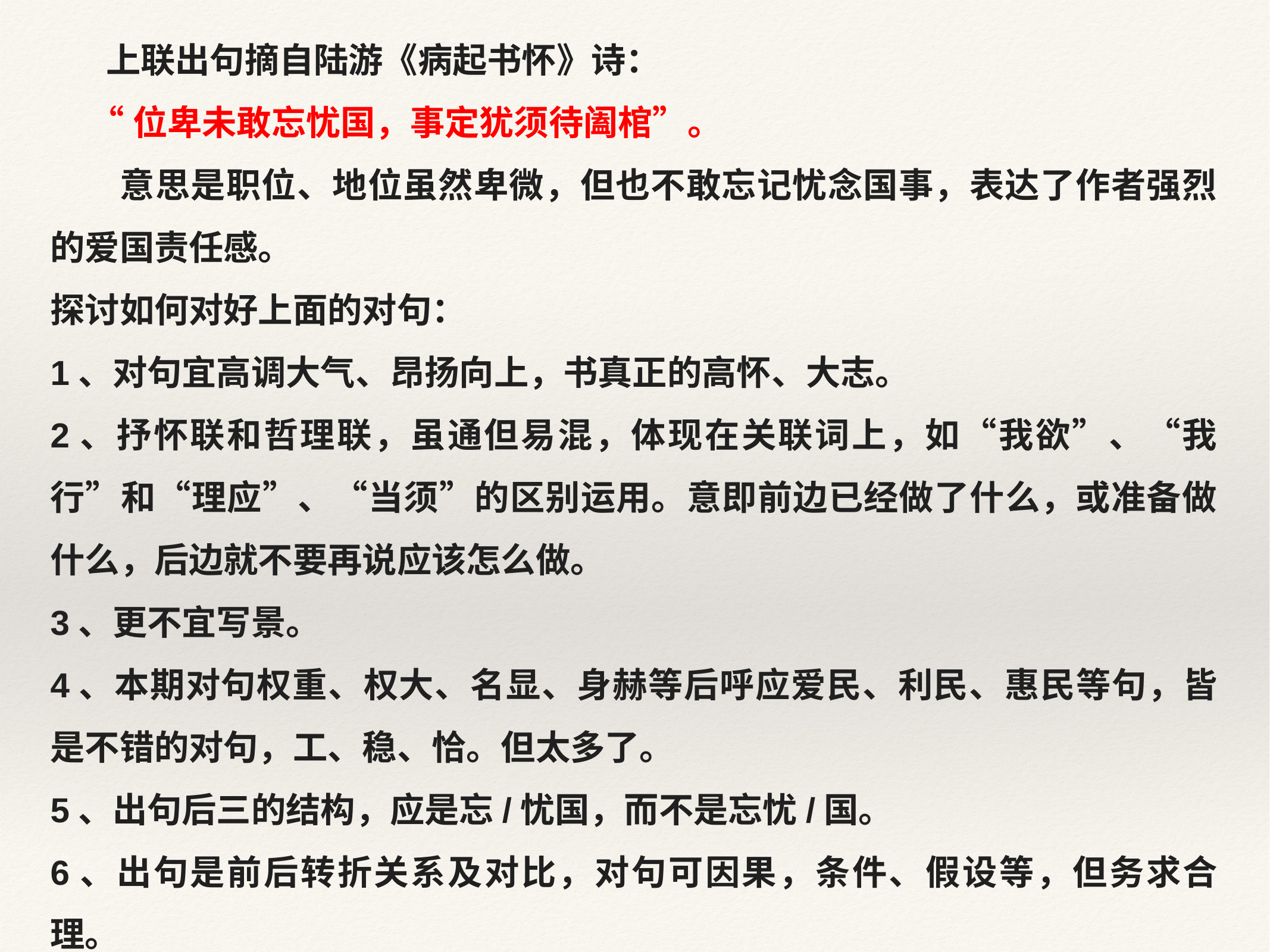

上联出句摘自陆游《病起书怀》诗：
     “位卑未敢忘忧国，事定犹须待阖棺”。
       意思是职位、地位虽然卑微，但也不敢忘记忧念国事，表达了作者强烈的爱国责任感。
探讨如何对好上面的对句：
1、对句宜高调大气、昂扬向上，书真正的高怀、大志。
2、抒怀联和哲理联，虽通但易混，体现在关联词上，如“我欲”、“我行”和“理应”、“当须”的区别运用。意即前边已经做了什么，或准备做什么，后边就不要再说应该怎么做。
3、更不宜写景。
4、本期对句权重、权大、名显、身赫等后呼应爱民、利民、惠民等句，皆是不错的对句，工、稳、恰。但太多了。
5、出句后三的结构，应是忘/忧国，而不是忘忧/国。
6、出句是前后转折关系及对比，对句可因果，条件、假设等，但务求合理。